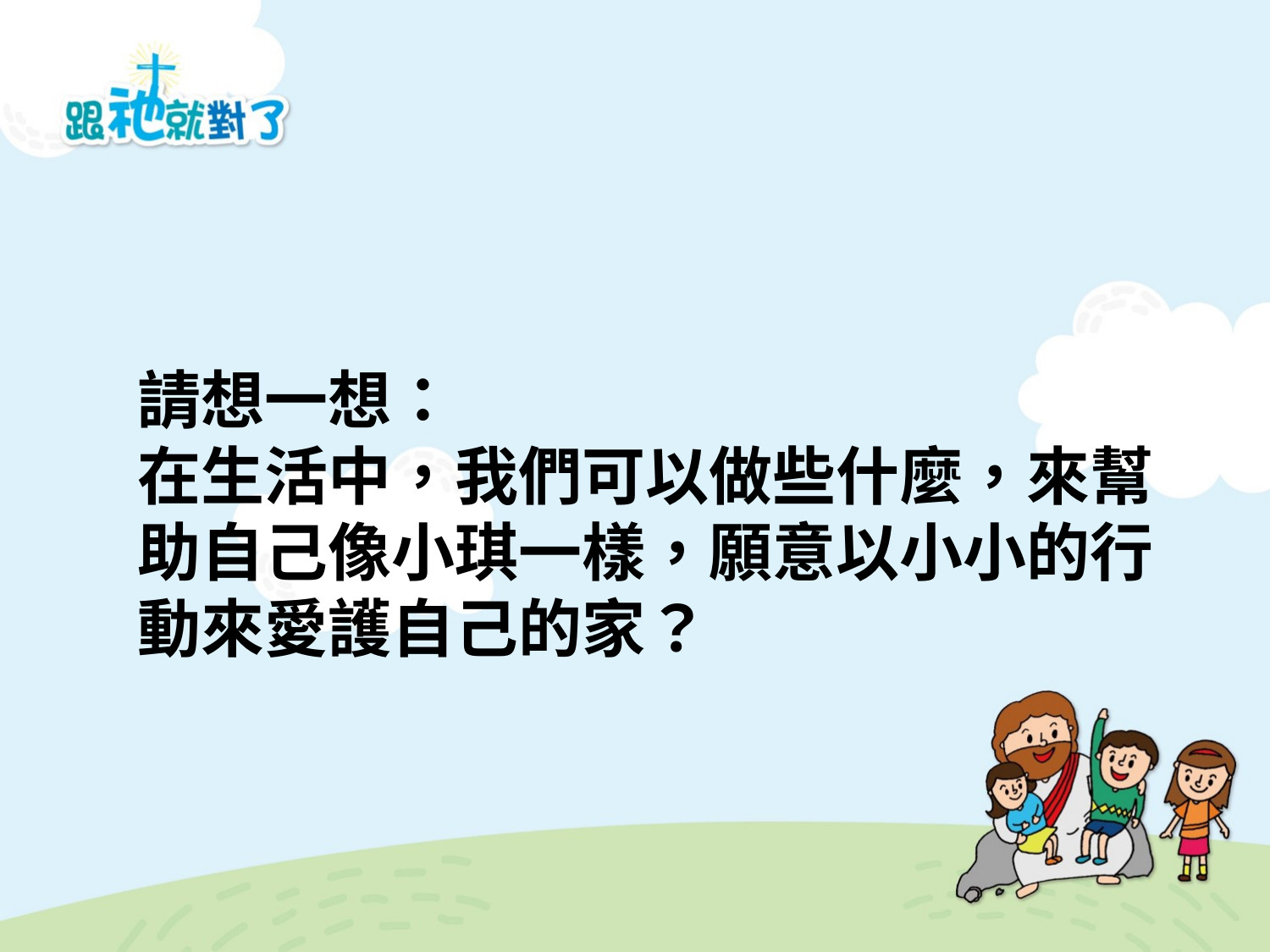

請想一想：
在生活中，我們可以做些什麼，來幫助自己像小琪一樣，願意以小小的行動來愛護自己的家？